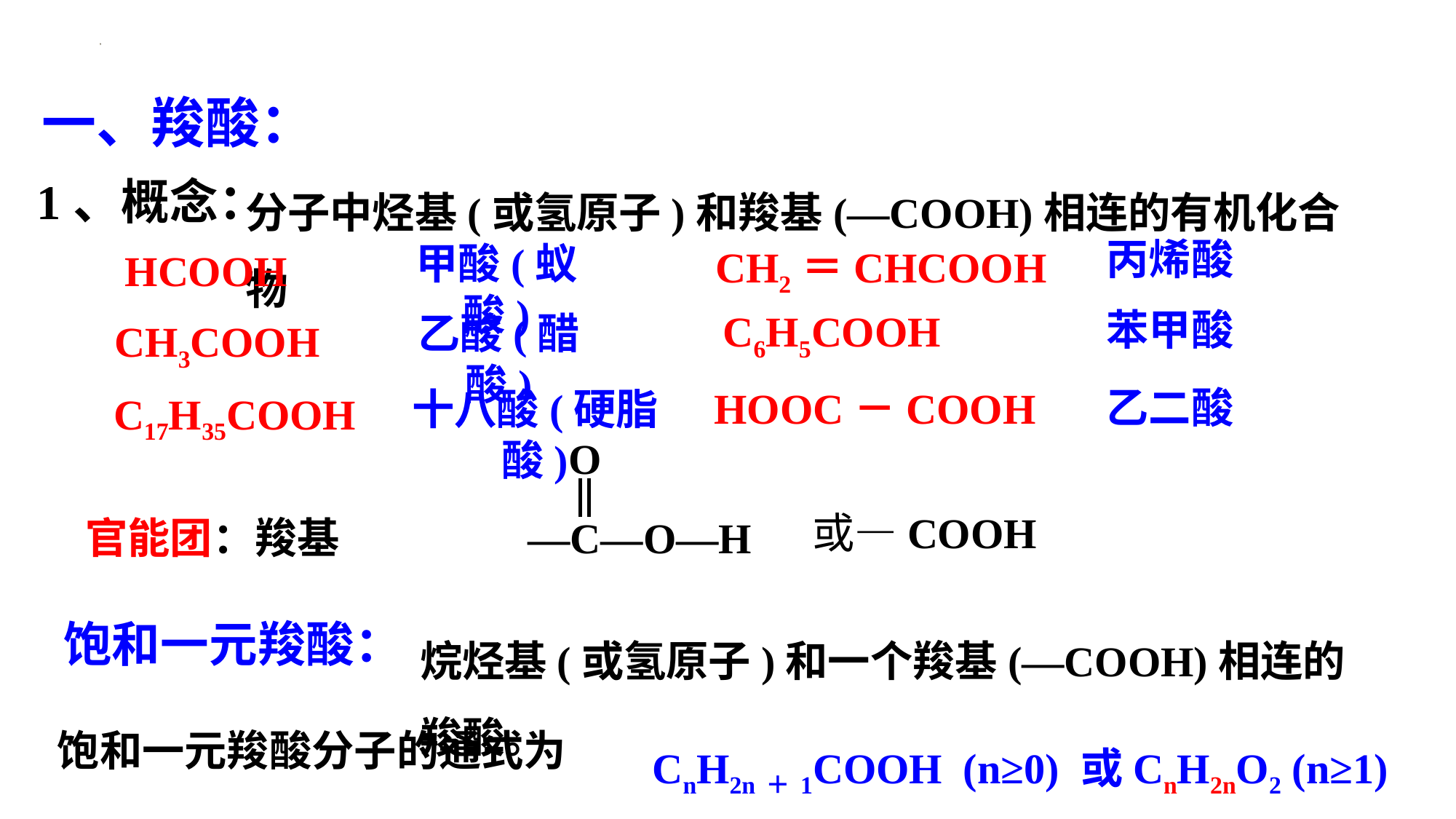

一、羧酸：
分子中烃基(或氢原子)和羧基(—COOH)相连的有机化合物
1、概念：
丙烯酸
甲酸(蚁酸)
苯甲酸
乙酸(醋酸)
乙二酸
十八酸(硬脂酸)
CH2＝CHCOOH
HCOOH
C6H5COOH
CH3COOH
HOOC－COOH
C17H35COOH
O
  —C—O—H
或—COOH
官能团：羧基
烷烃基(或氢原子)和一个羧基(—COOH)相连的羧酸。
饱和一元羧酸：
CnH2n＋1COOH  (n≥0) 或CnH2nO2 (n≥1)
饱和一元羧酸分子的通式为